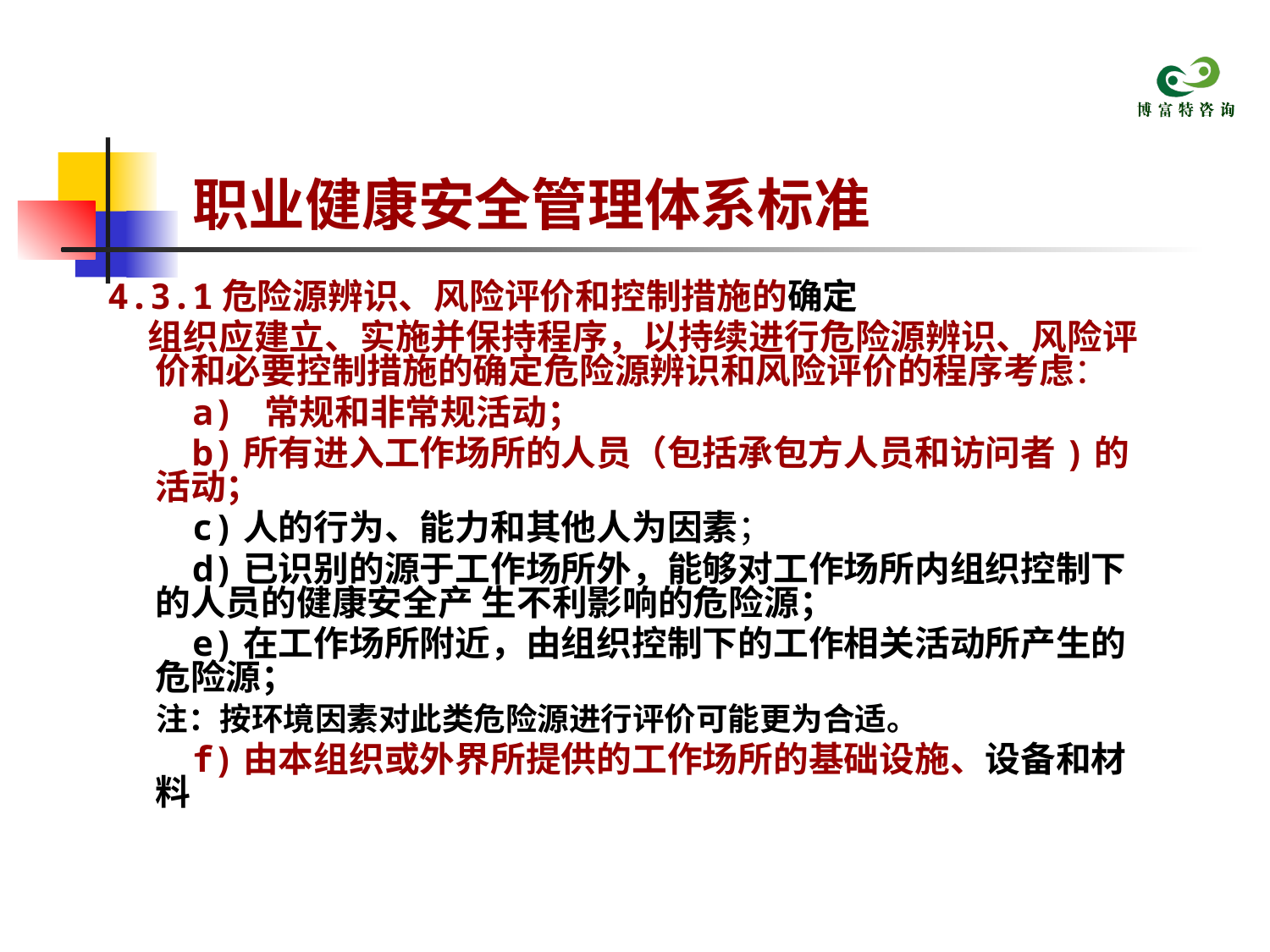

# 职业健康安全管理体系标准
4.3.1危险源辨识、风险评价和控制措施的确定
    组织应建立、实施并保持程序，以持续进行危险源辨识、风险评价和必要控制措施的确定危险源辨识和风险评价的程序考虑：
    a) 常规和非常规活动；
    b)所有进入工作场所的人员（包括承包方人员和访问者)的活动；
    c)人的行为、能力和其他人为因素；
    d)已识别的源于工作场所外，能够对工作场所内组织控制下的人员的健康安全产 生不利影响的危险源；
    e)在工作场所附近，由组织控制下的工作相关活动所产生的危险源；
     注：按环境因素对此类危险源进行评价可能更为合适。
    f)由本组织或外界所提供的工作场所的基础设施、设备和材料

26